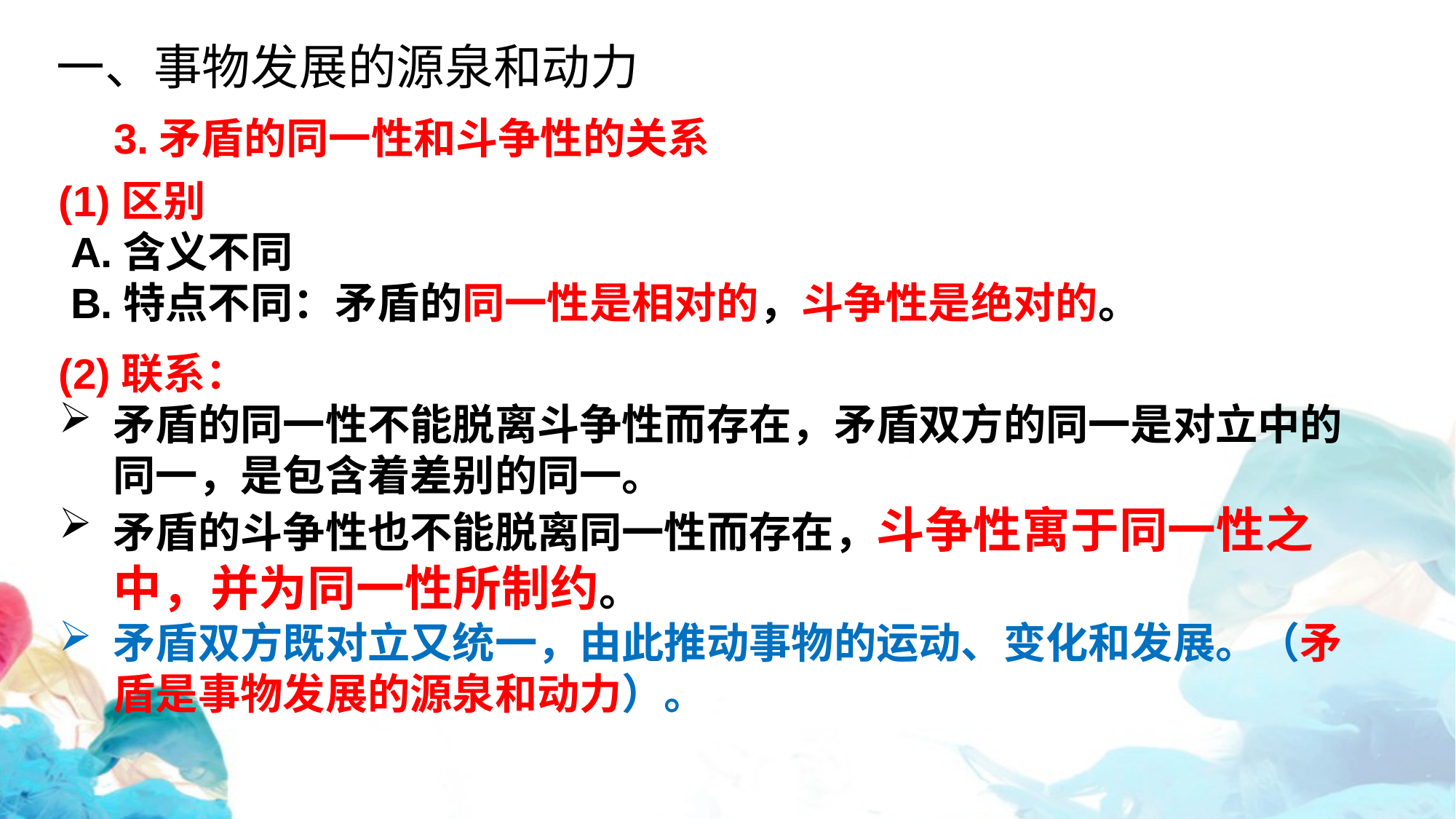

一、事物发展的源泉和动力
3.矛盾的同一性和斗争性的关系
(1)区别
 A.含义不同
 B.特点不同：矛盾的同一性是相对的，斗争性是绝对的。
(2)联系：
矛盾的同一性不能脱离斗争性而存在，矛盾双方的同一是对立中的同一，是包含着差别的同一。
矛盾的斗争性也不能脱离同一性而存在，斗争性寓于同一性之中，并为同一性所制约。
矛盾双方既对立又统一，由此推动事物的运动、变化和发展。（矛盾是事物发展的源泉和动力）。